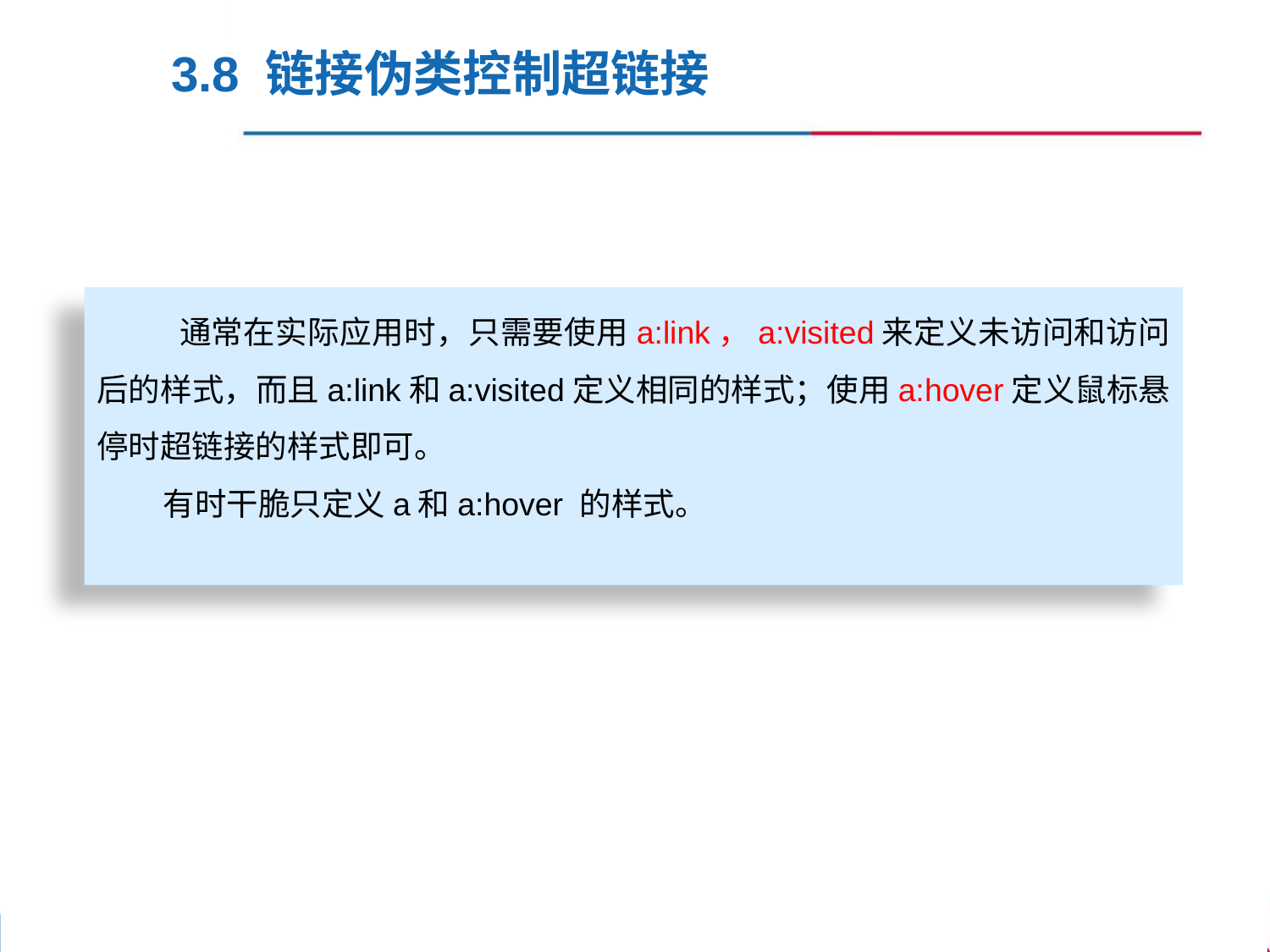

3.8 链接伪类控制超链接
     通常在实际应用时，只需要使用a:link，a:visited来定义未访问和访问后的样式，而且a:link和a:visited定义相同的样式；使用a:hover定义鼠标悬停时超链接的样式即可。
   有时干脆只定义a和a:hover 的样式。

79